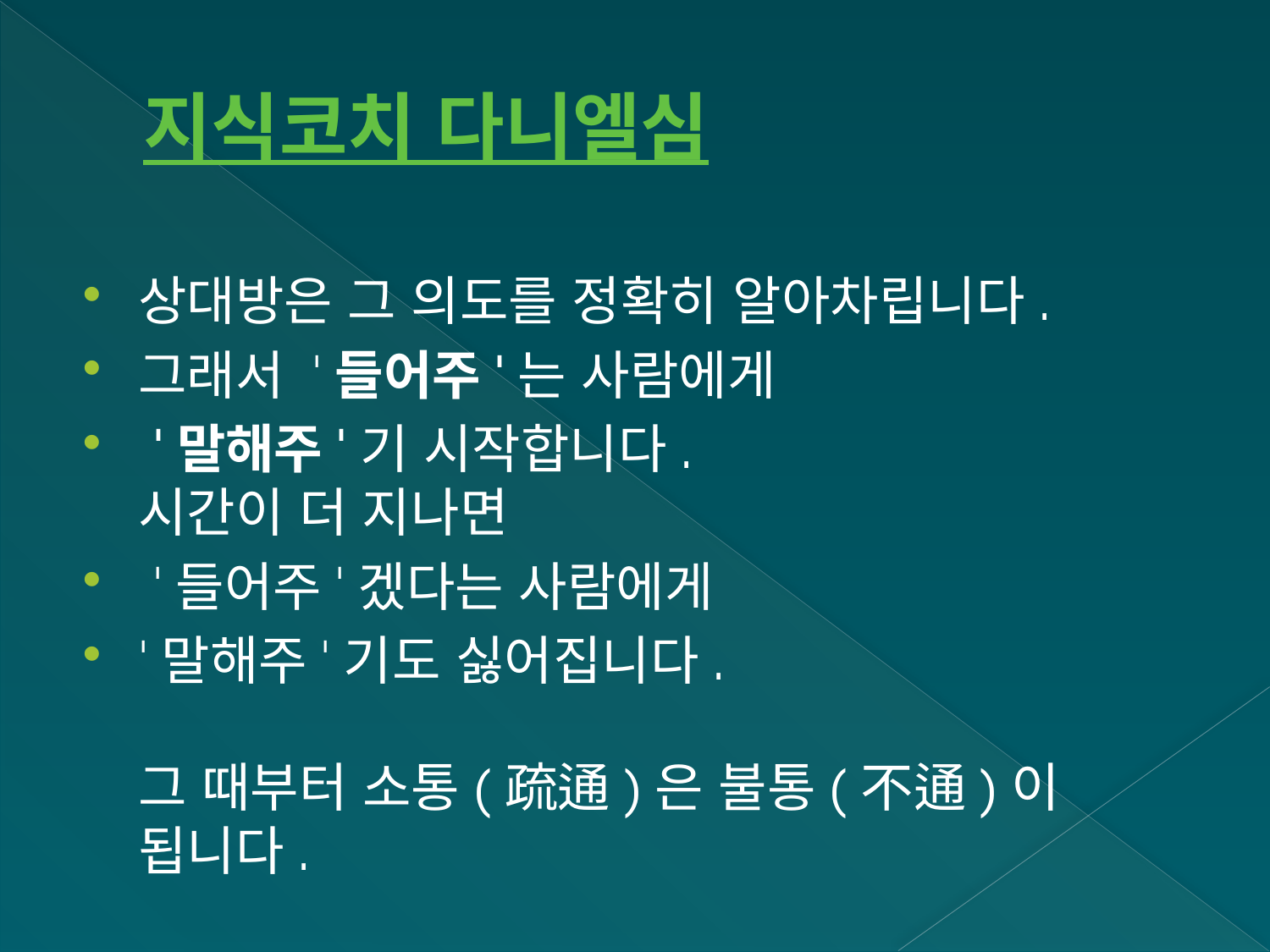

# 지식코치 다니엘심
상대방은 그 의도를 정확히 알아차립니다.
그래서 '들어주'는 사람에게
 '말해주'기 시작합니다.
시간이 더 지나면
 '들어주'겠다는 사람에게
'말해주'기도 싫어집니다.
그 때부터 소통(疏通)은 불통(不通)이 됩니다.